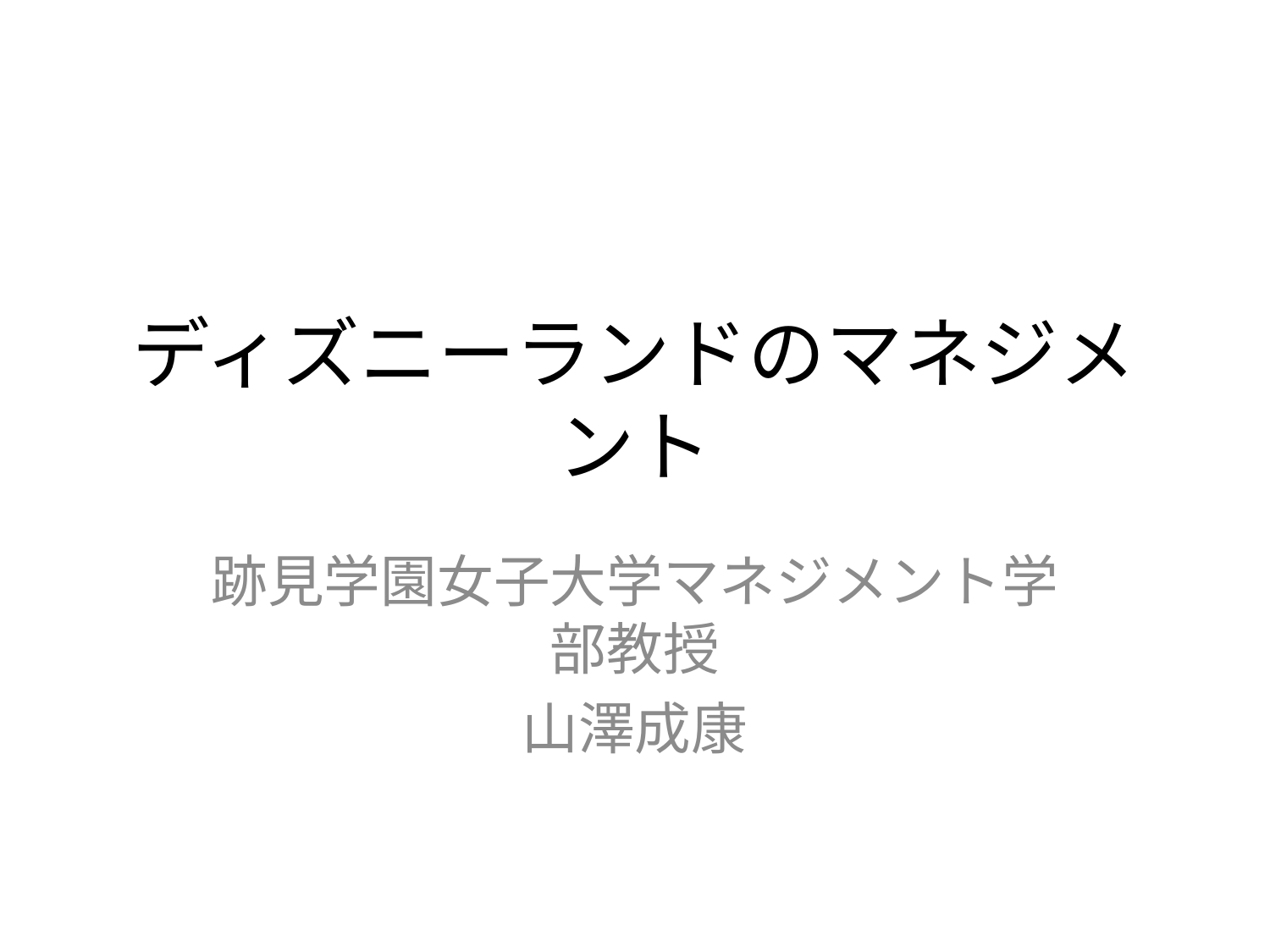

# ディズニーランドのマネジメント
跡見学園女子大学マネジメント学部教授
山澤成康